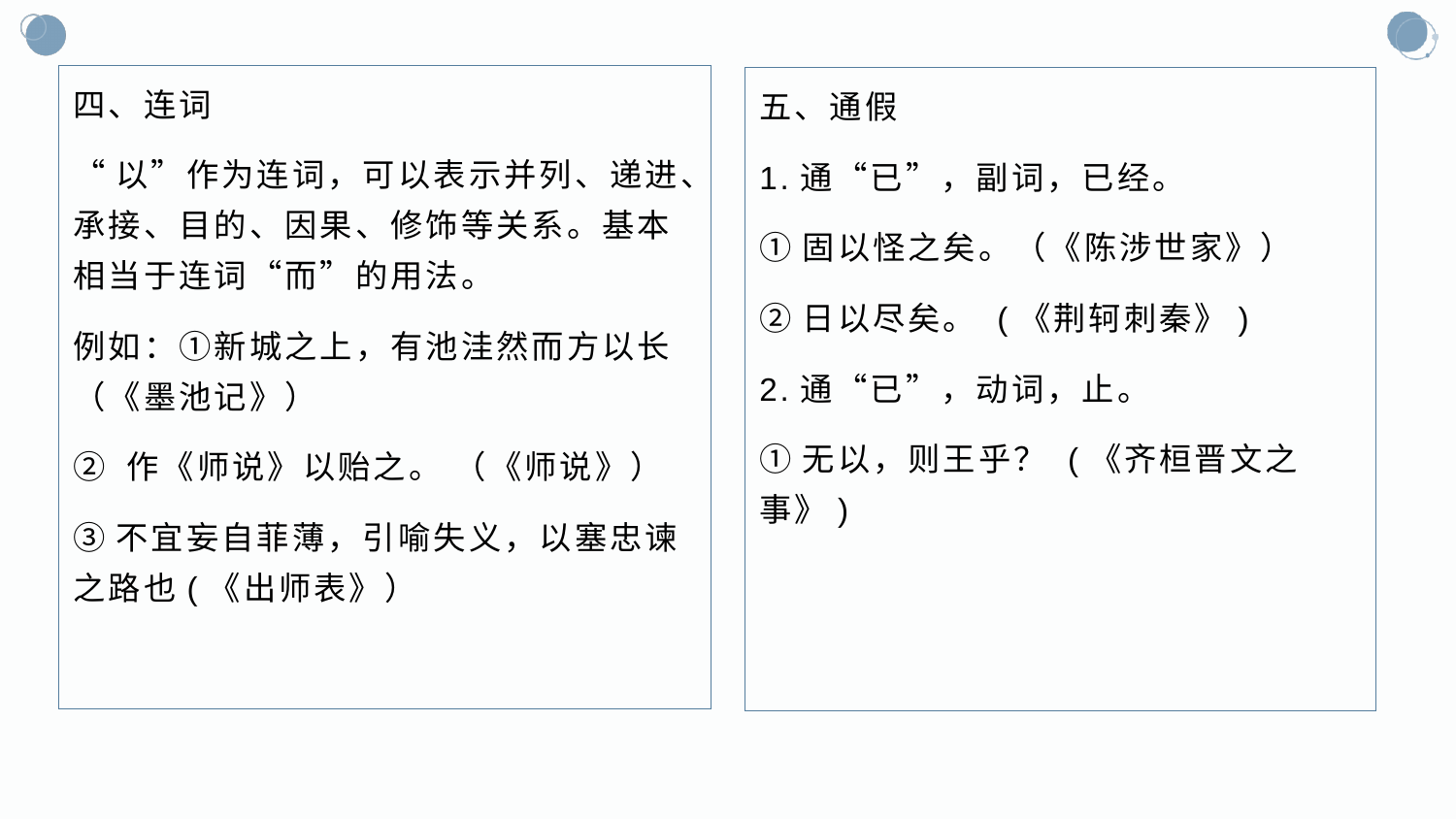

四、连词
“以”作为连词，可以表示并列、递进、承接、目的、因果、修饰等关系。基本相当于连词“而”的用法。
例如：①新城之上，有池洼然而方以长（《墨池记》）
② 作《师说》以贻之。 （《师说》）
③不宜妄自菲薄，引喻失义，以塞忠谏之路也(《出师表》）
五、通假
1.通“已”，副词，已经。
①固以怪之矣。（《陈涉世家》）
②日以尽矣。 (《荆轲刺秦》)
2.通“已”，动词，止。
①无以，则王乎？ (《齐桓晋文之事》)